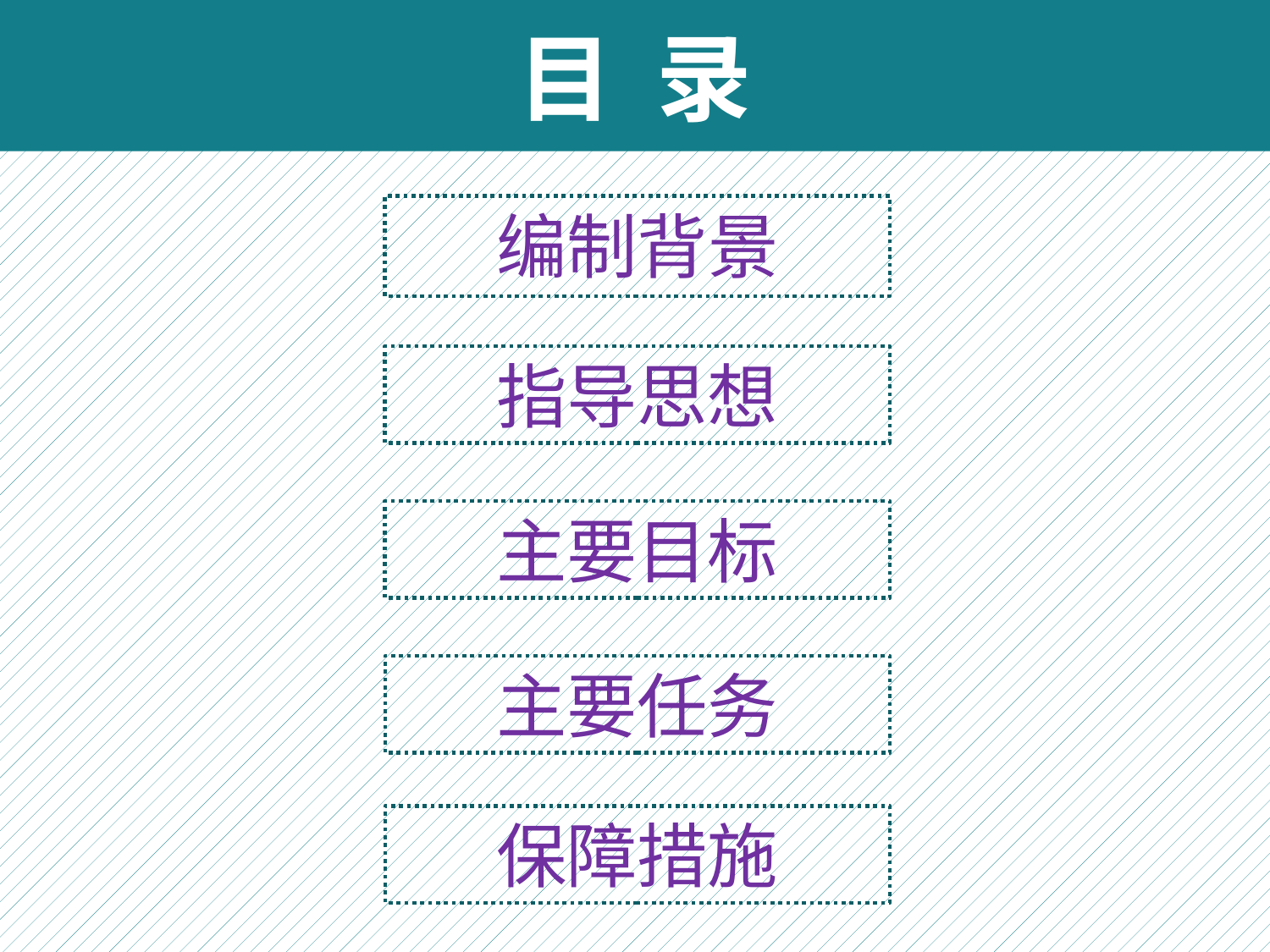

目  录
#
编制背景

指导思想
主要目标
主要任务
保障措施